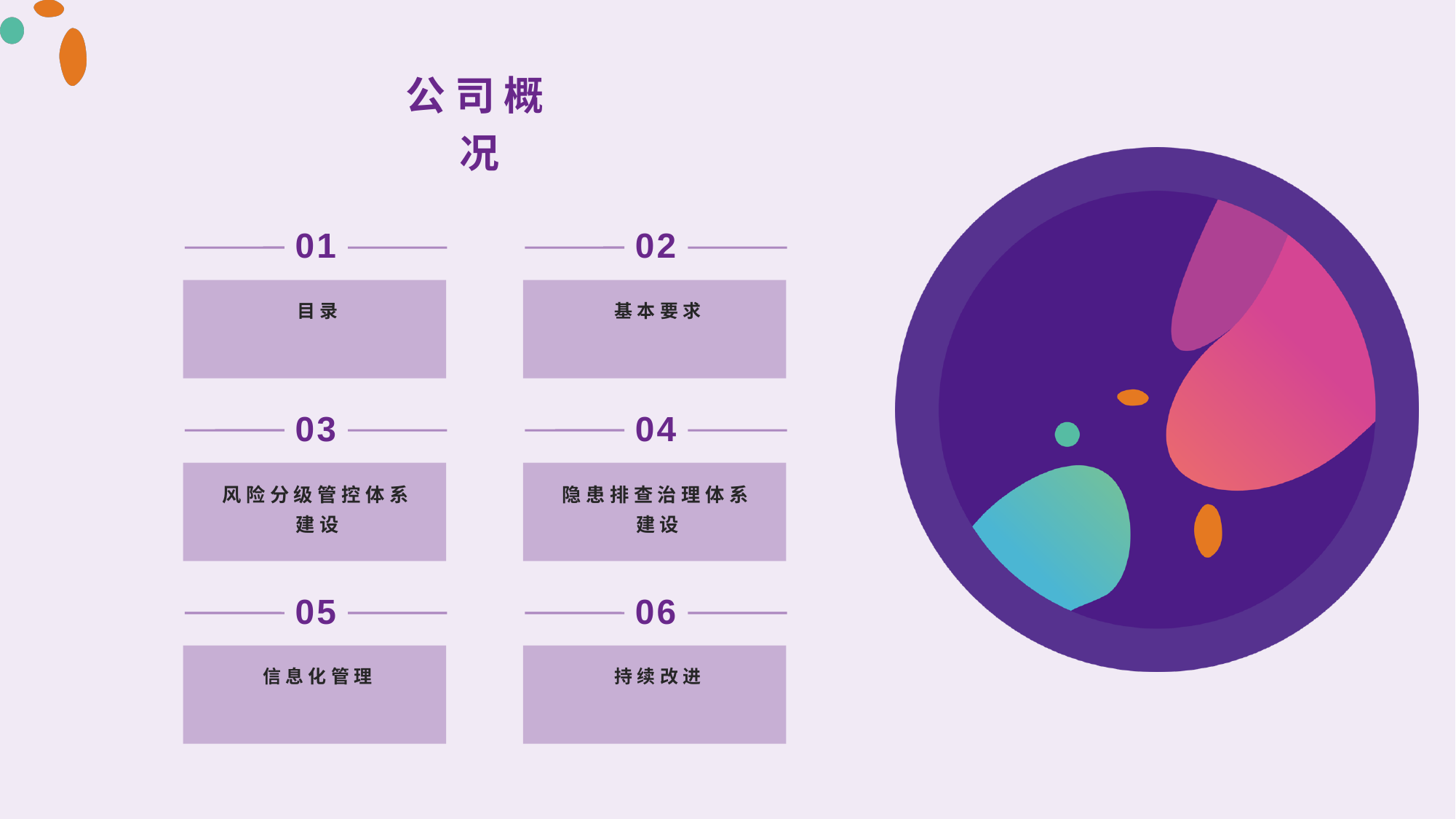

公司概况
01
02

目录
基本要求
03
04

风险分级管控体系建设
隐患排查治理体系建设
05
06

信息化管理
持续改进